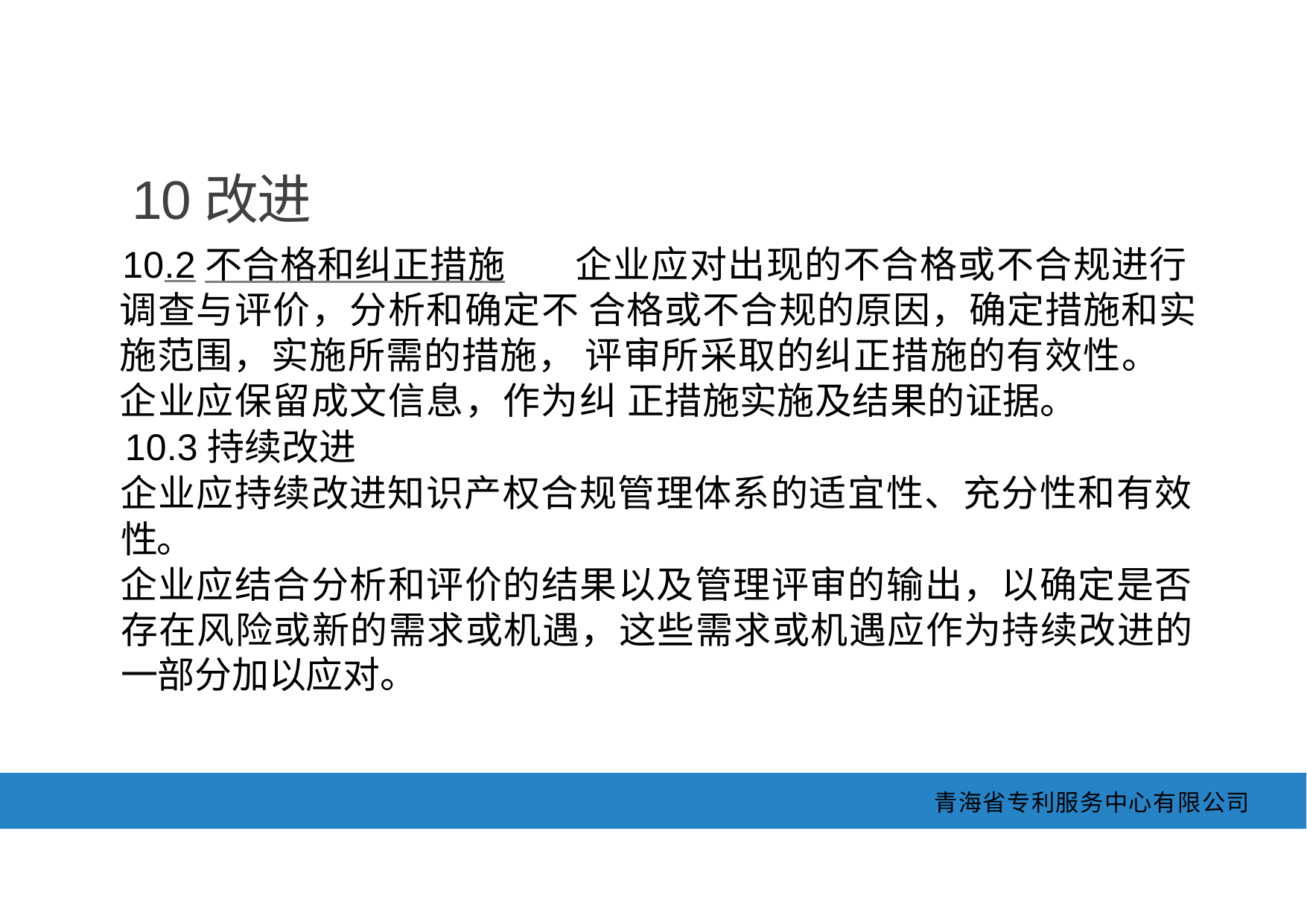

10改进
10.2不合格和纠正措施	 企业应对出现的不合格或不合规进行调查与评价，分析和确定不 合格或不合规的原因，确定措施和实施范围，实施所需的措施， 评审所采取的纠正措施的有效性。企业应保留成文信息，作为纠 正措施实施及结果的证据。
10.3持续改进
企业应持续改进知识产权合规管理体系的适宜性、充分性和有效 性。
企业应结合分析和评价的结果以及管理评审的输出，以确定是否 存在风险或新的需求或机遇，这些需求或机遇应作为持续改进的 一部分加以应对。

青海省专利服务中心有限公司